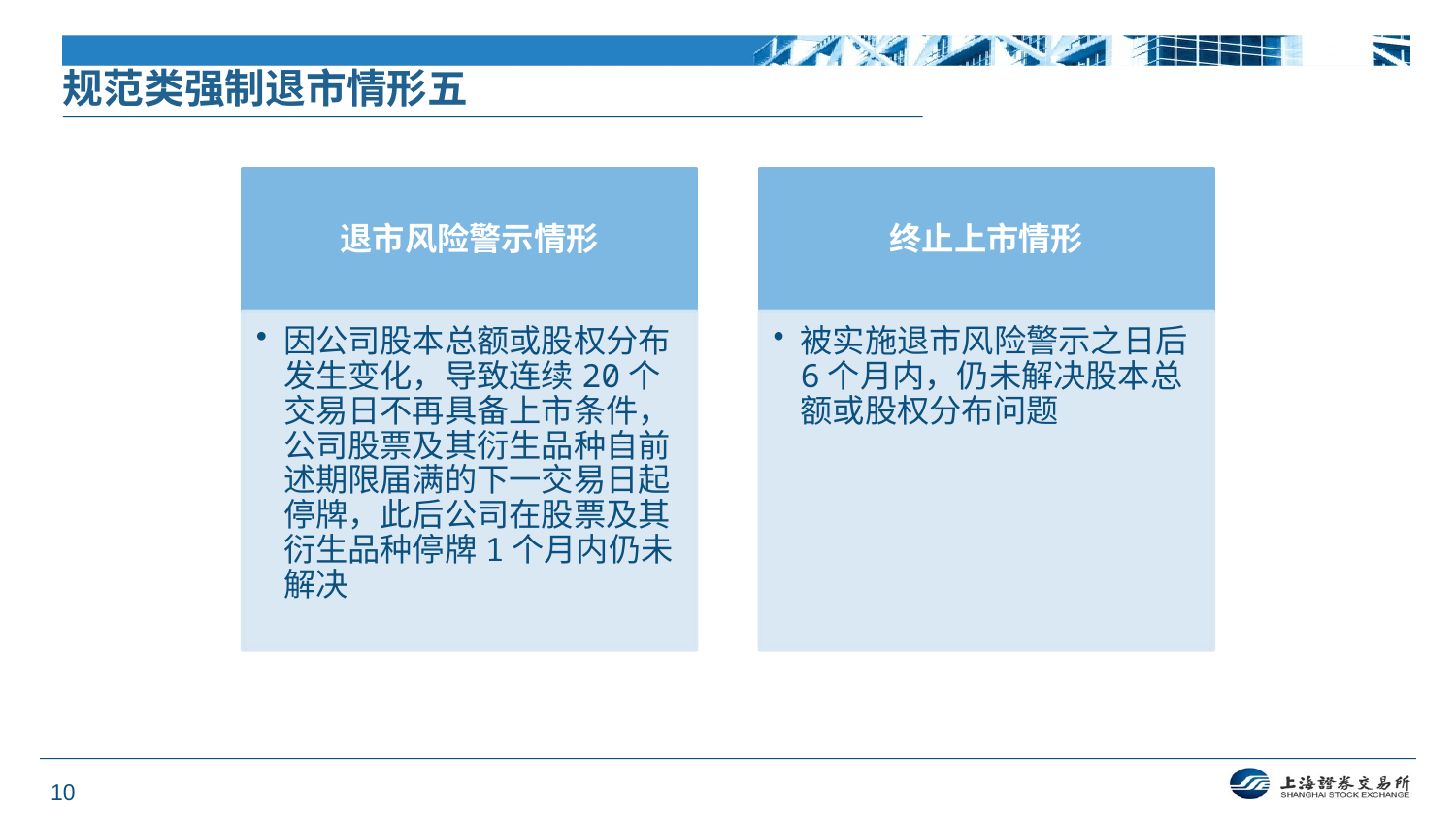

规范类强制退市情形五
退市风险警示情形
因公司股本总额或股权分布发生变化，导致连续20个交易日不再具备上市条件，公司股票及其衍生品种自前述期限届满的下一交易日起停牌，此后公司在股票及其衍生品种停牌1个月内仍未解决
终止上市情形
被实施退市风险警示之日后6个月内，仍未解决股本总额或股权分布问题
10